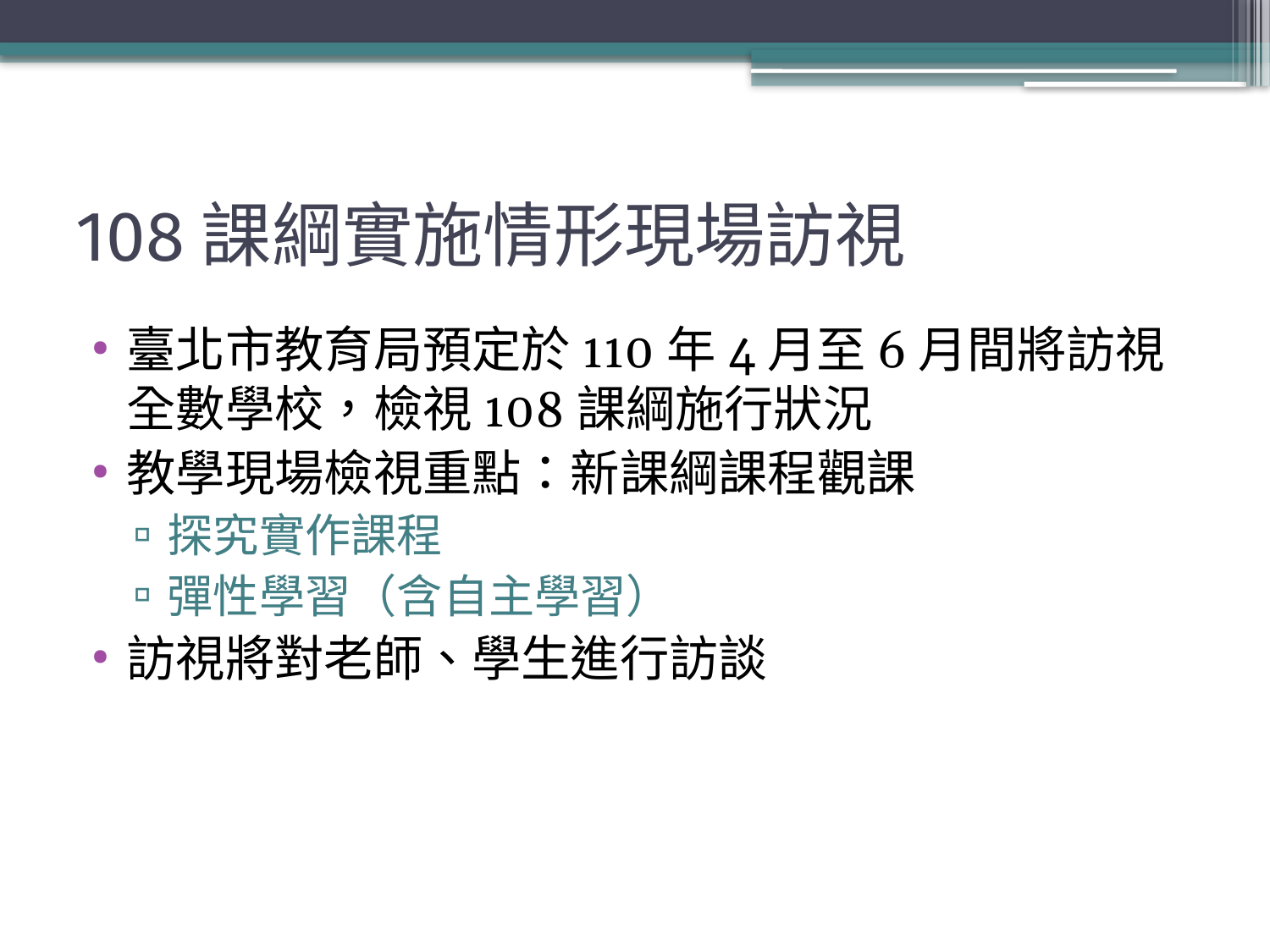

# 108課綱實施情形現場訪視
臺北市教育局預定於110年4月至6月間將訪視全數學校，檢視108課綱施行狀況
教學現場檢視重點：新課綱課程觀課
探究實作課程
彈性學習（含自主學習）
訪視將對老師、學生進行訪談